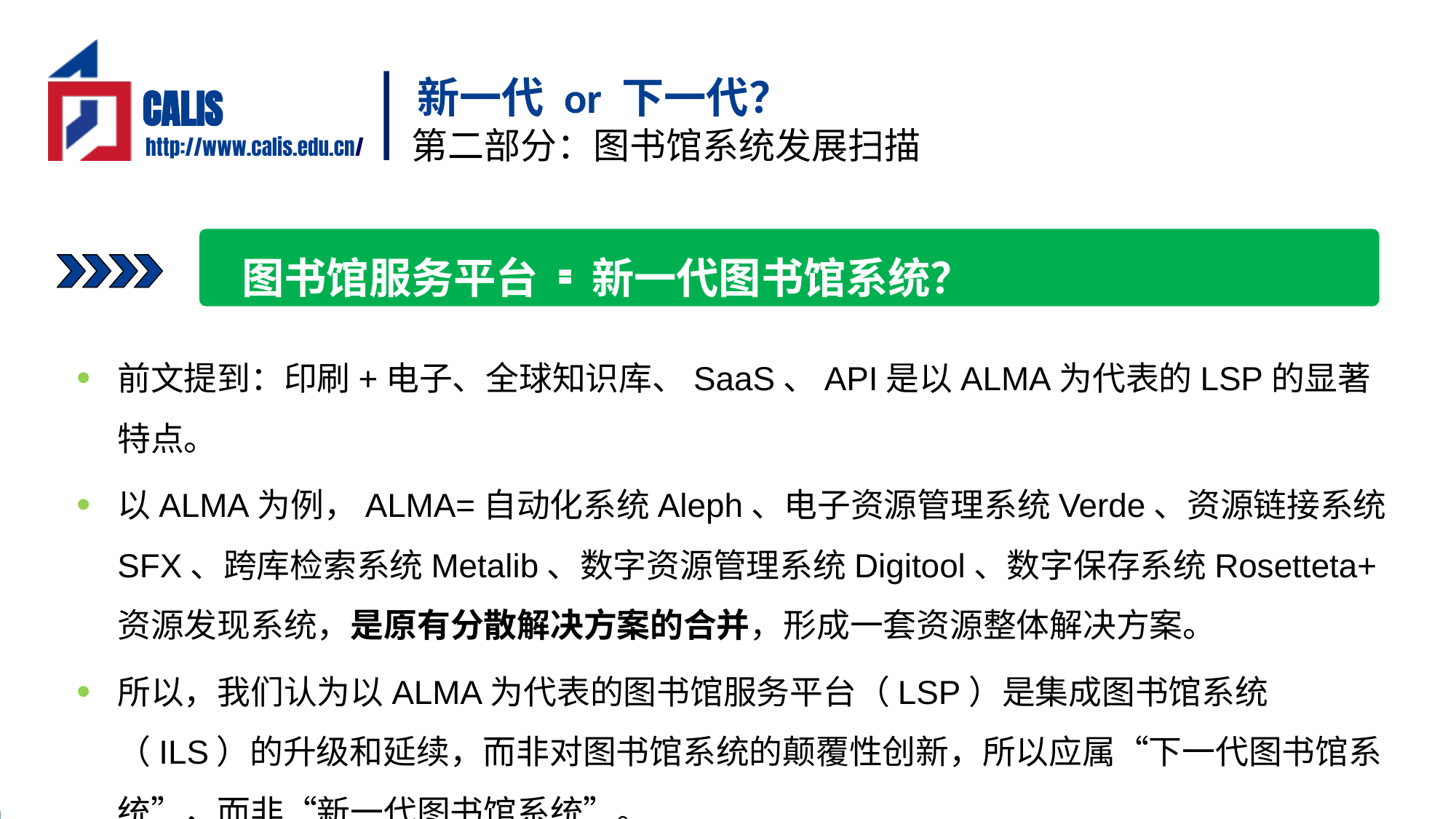

新一代 or 下一代？
第二部分：图书馆系统发展扫描
   图书馆服务平台 = 新一代图书馆系统？

  图书馆服务平台 = 新一代图书馆系统？

前文提到：印刷+电子、全球知识库、SaaS、API是以ALMA为代表的LSP的显著特点。
以ALMA为例，ALMA=自动化系统Aleph、电子资源管理系统Verde、资源链接系统SFX、跨库检索系统Metalib、数字资源管理系统Digitool、数字保存系统Rosetteta+ 资源发现系统，是原有分散解决方案的合并，形成一套资源整体解决方案。
所以，我们认为以ALMA为代表的图书馆服务平台（LSP）是集成图书馆系统（ILS）的升级和延续，而非对图书馆系统的颠覆性创新，所以应属“下一代图书馆系统”，而非“新一代图书馆系统”。